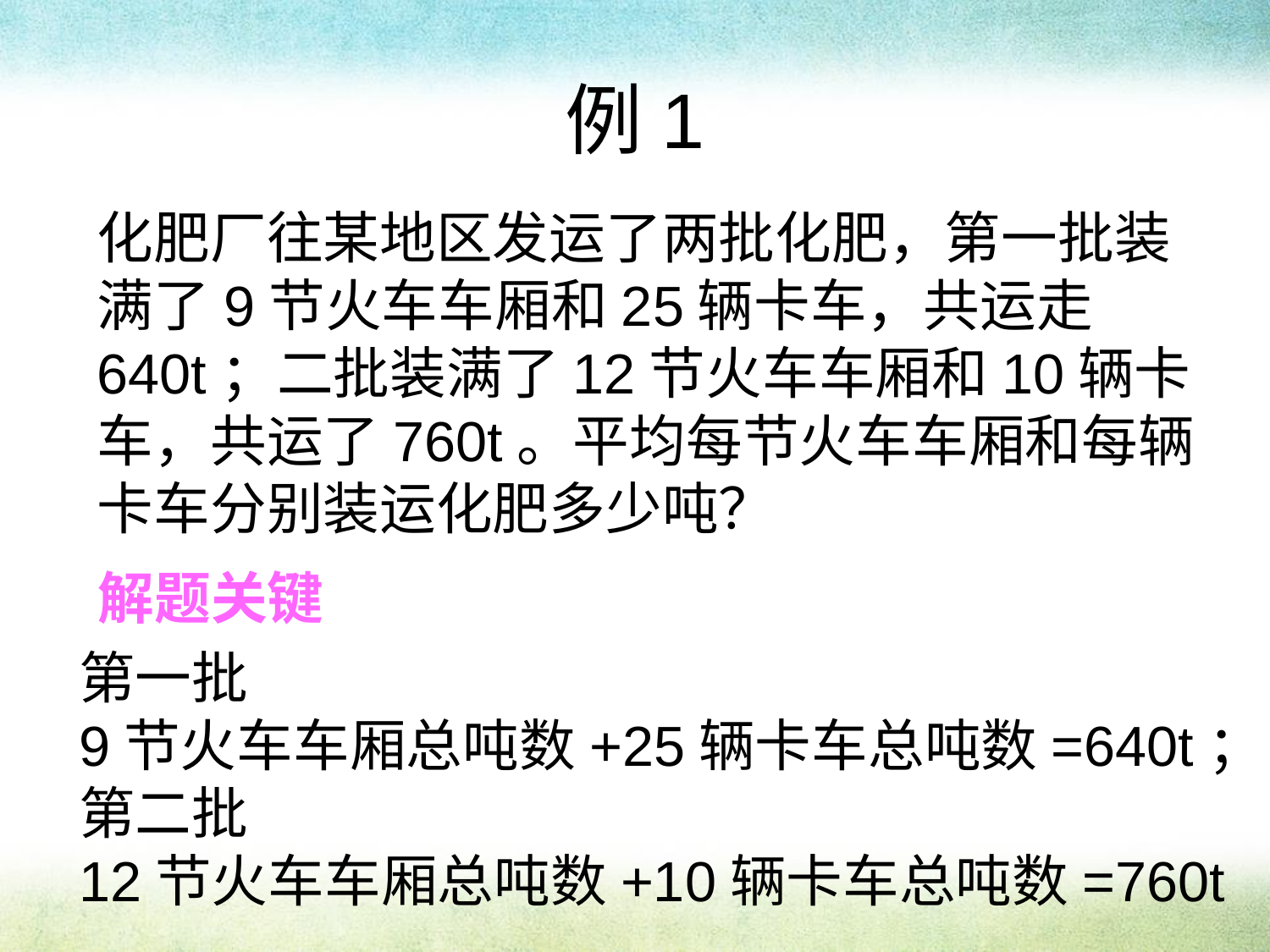

# 例1
化肥厂往某地区发运了两批化肥，第一批装满了9节火车车厢和25辆卡车，共运走640t；二批装满了12节火车车厢和10辆卡车，共运了760t。平均每节火车车厢和每辆卡车分别装运化肥多少吨？
解题关键
第一批
9节火车车厢总吨数+25辆卡车总吨数=640t；
第二批
12节火车车厢总吨数+10辆卡车总吨数=760t